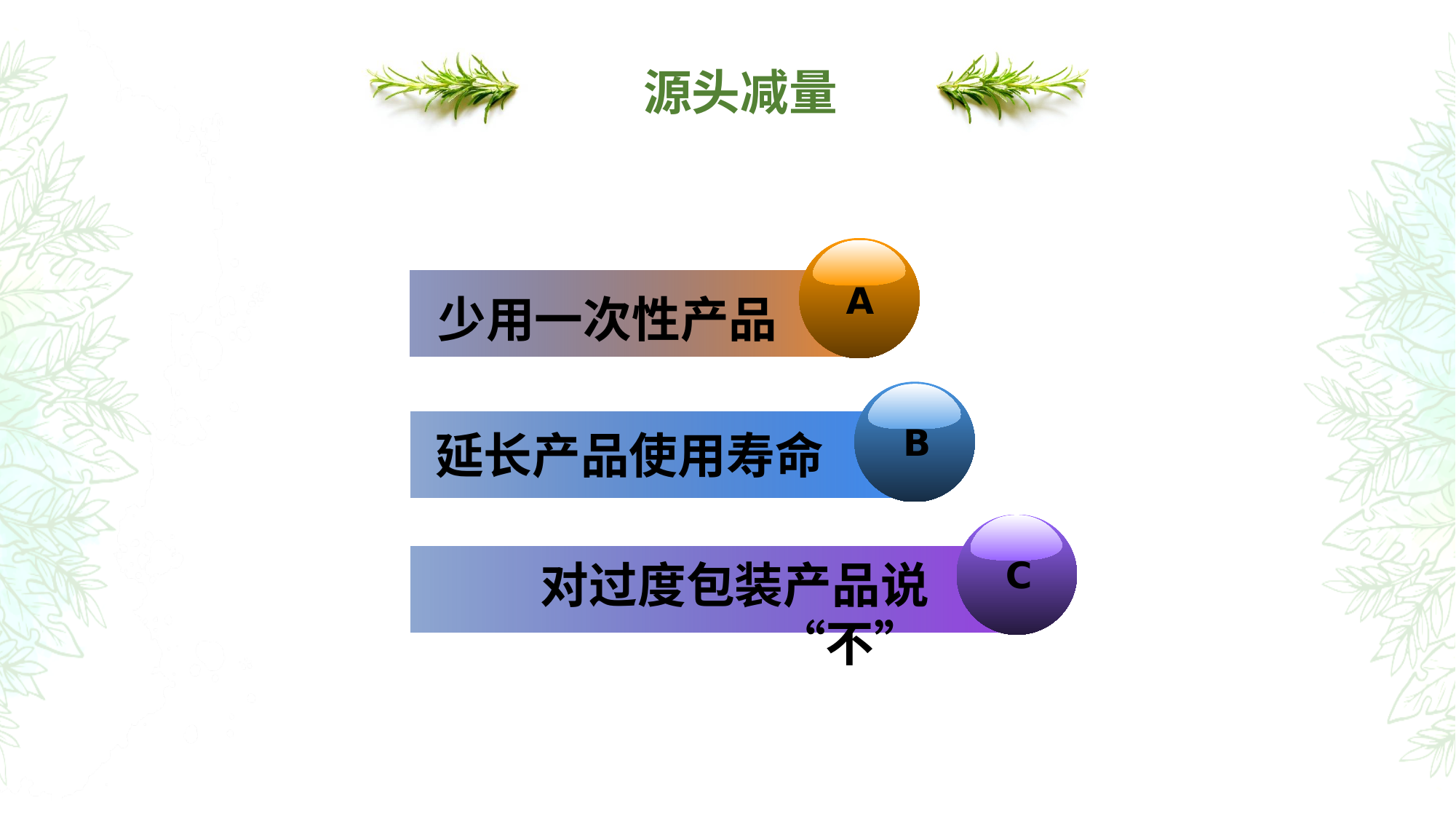

# 源头减量

A
少用一次性产品

B
延长产品使用寿命

C
对过度包装产品说“不”